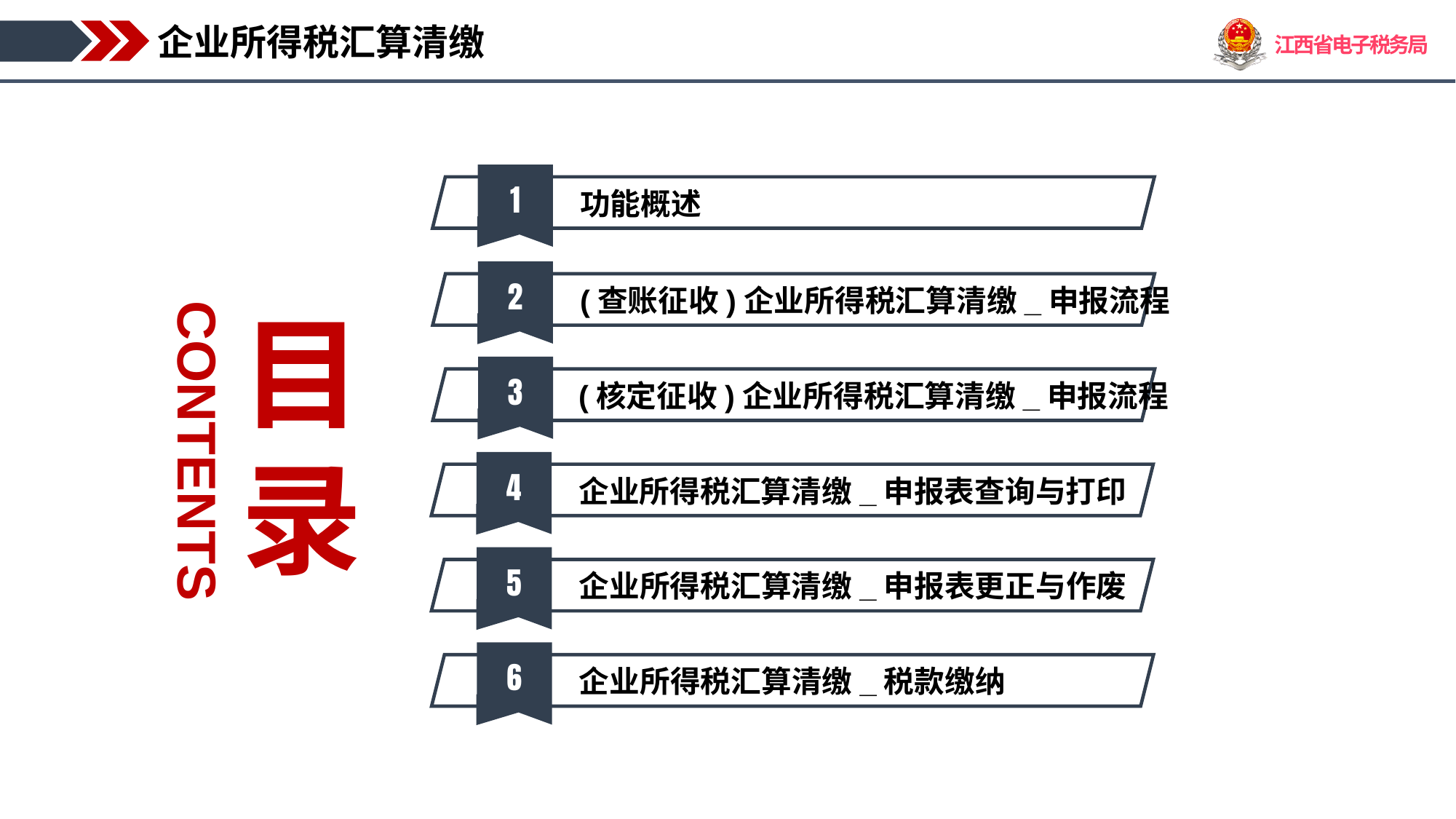

企业所得税汇算清缴
1

功能概述
2

(查账征收)企业所得税汇算清缴_申报流程
目
录
CONTENTS
3

(核定征收)企业所得税汇算清缴_申报流程
4

企业所得税汇算清缴_申报表查询与打印
5

企业所得税汇算清缴_申报表更正与作废
6

企业所得税汇算清缴_税款缴纳